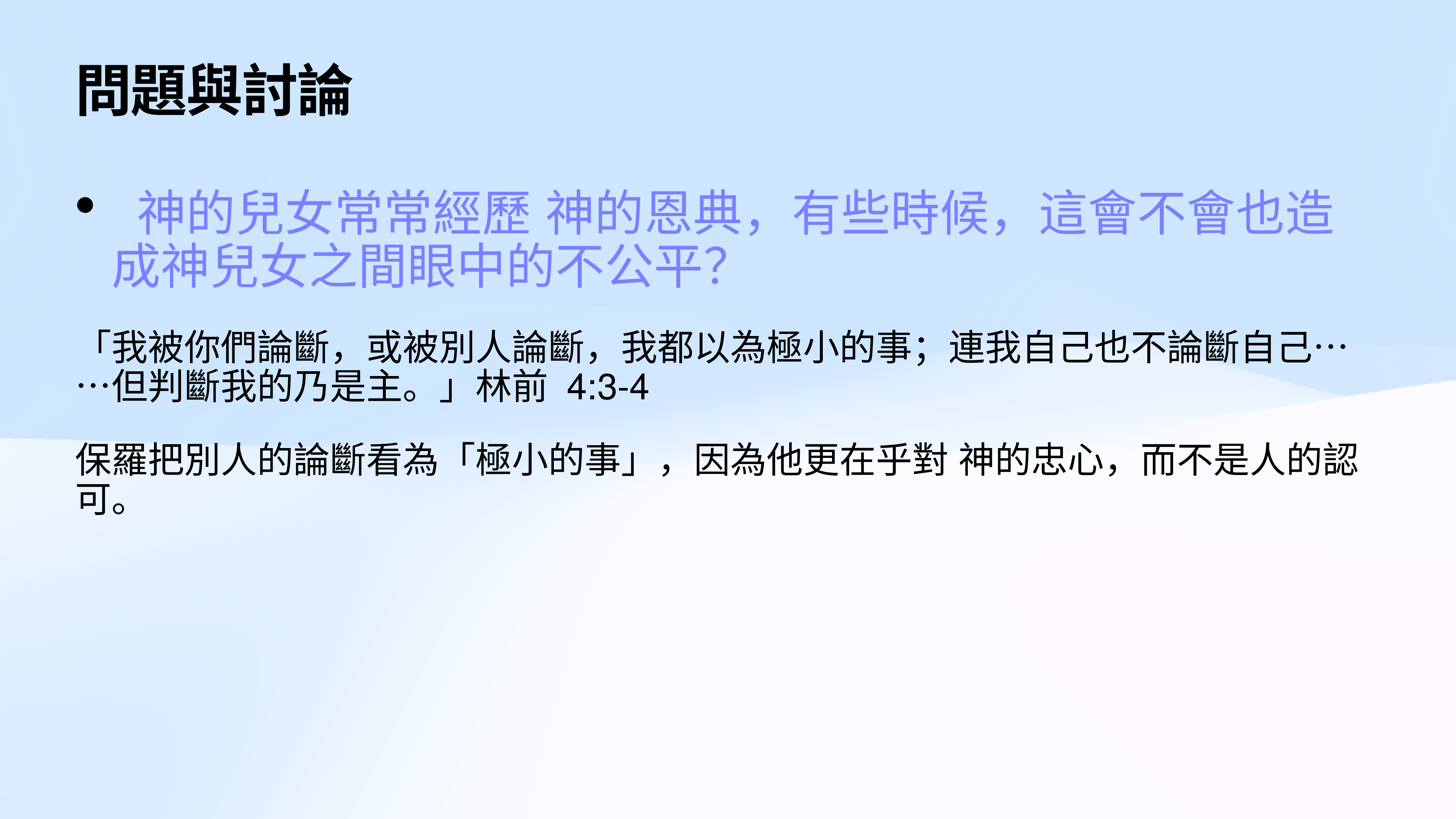

# 問題與討論
 神的兒女常常經歷 神的恩典，有些時候，這會不會也造成神兒女之間眼中的不公平？
「我被你們論斷，或被別人論斷，我都以為極小的事；連我自己也不論斷自己⋯⋯但判斷我的乃是主。」林前 4:3-4
保羅把別人的論斷看為「極小的事」，因為他更在乎對 神的忠心，而不是人的認可。